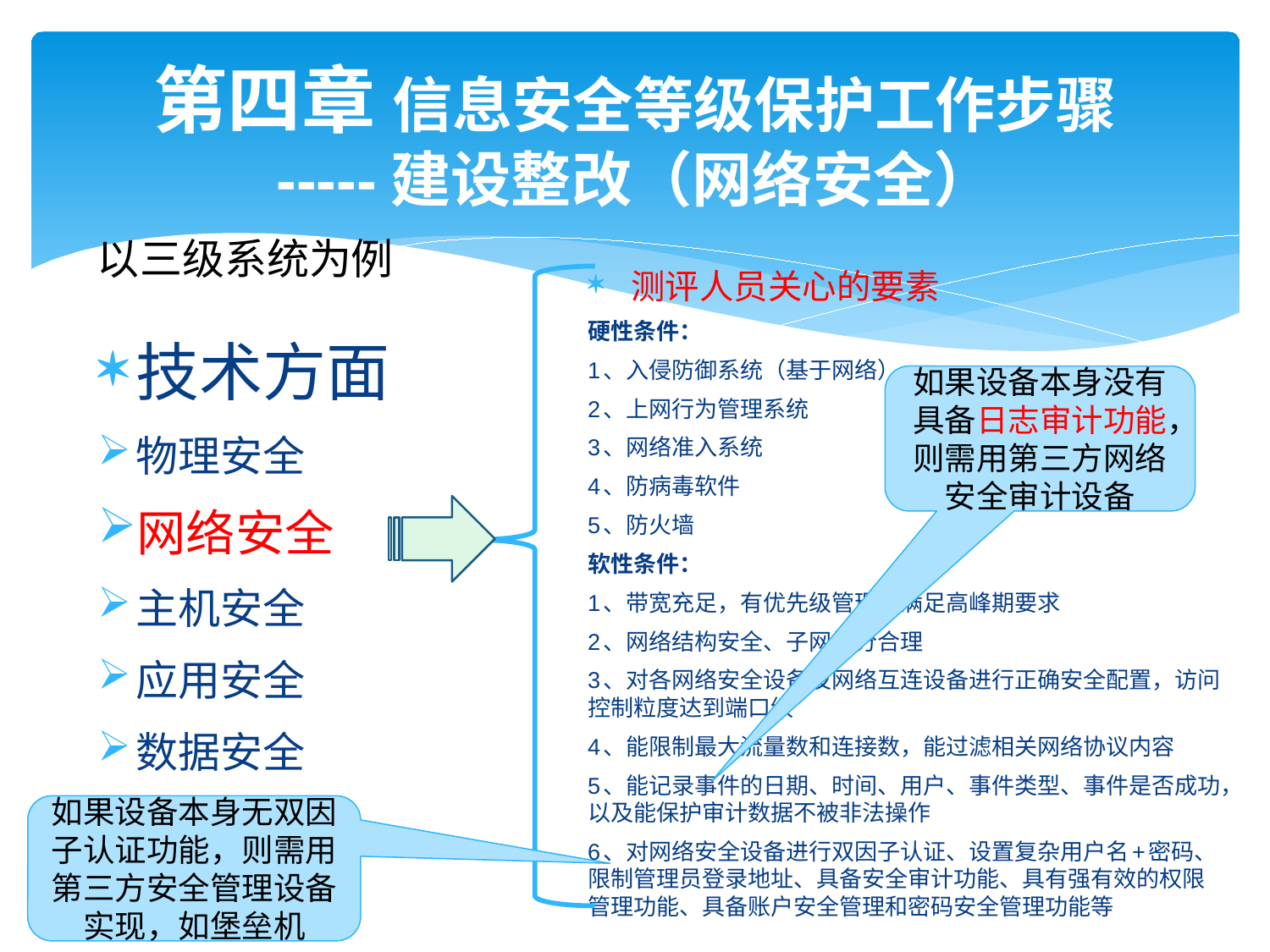

# 第四章 信息安全等级保护工作步骤 -----建设整改（网络安全）
以三级系统为例
测评人员关心的要素
硬性条件：
1、入侵防御系统（基于网络）
2、上网行为管理系统
3、网络准入系统
4、防病毒软件
5、防火墙
软性条件：
1、带宽充足，有优先级管理、满足高峰期要求
2、网络结构安全、子网划分合理
3、对各网络安全设备及网络互连设备进行正确安全配置，访问控制粒度达到端口级
4、能限制最大流量数和连接数，能过滤相关网络协议内容
5、能记录事件的日期、时间、用户、事件类型、事件是否成功，以及能保护审计数据不被非法操作
6、对网络安全设备进行双因子认证、设置复杂用户名+密码、限制管理员登录地址、具备安全审计功能、具有强有效的权限管理功能、具备账户安全管理和密码安全管理功能等

技术方面
物理安全
网络安全
主机安全
应用安全
数据安全
如果设备本身没有具备日志审计功能，则需用第三方网络安全审计设备

如果设备本身无双因子认证功能，则需用第三方安全管理设备实现，如堡垒机